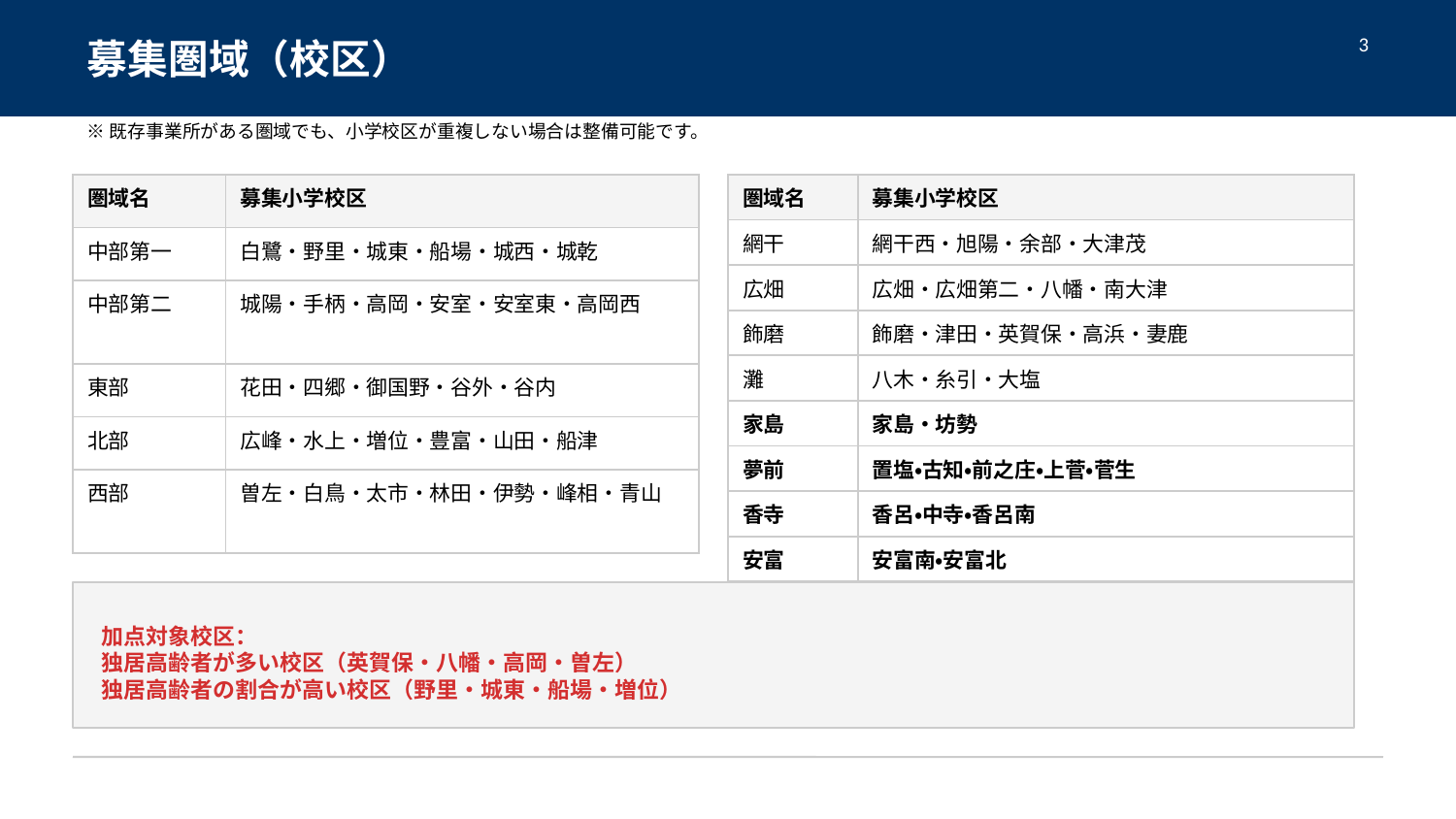

募集圏域（校区）
3
※既存事業所がある圏域でも、小学校区が重複しない場合は整備可能です。
| 圏域名 | 募集小学校区 |
| --- | --- |
| 中部第一 | 白鷺・野里・城東・船場・城西・城乾 |
| 中部第二 | 城陽・手柄・高岡・安室・安室東・高岡西 |
| 東部 | 花田・四郷・御国野・谷外・谷内 |
| 北部 | 広峰・水上・増位・豊富・山田・船津 |
| 西部 | 曽左・白鳥・太市・林田・伊勢・峰相・青山 |
| 圏域名 | 募集小学校区 |
| --- | --- |
| 網干 | 網干西・旭陽・余部・大津茂 |
| 広畑 | 広畑・広畑第二・八幡・南大津 |
| 飾磨 | 飾磨・津田・英賀保・高浜・妻鹿 |
| 灘 | 八木・糸引・大塩 |
| 家島 | 家島・坊勢 |
| 夢前 | 置塩・古知・前之庄・上菅・菅生 |
| 香寺 | 香呂・中寺・香呂南 |
| 安富 | 安富南・安富北 |

加点対象校区：
独居高齢者が多い校区（英賀保・八幡・高岡・曽左）
独居高齢者の割合が高い校区（野里・城東・船場・増位）